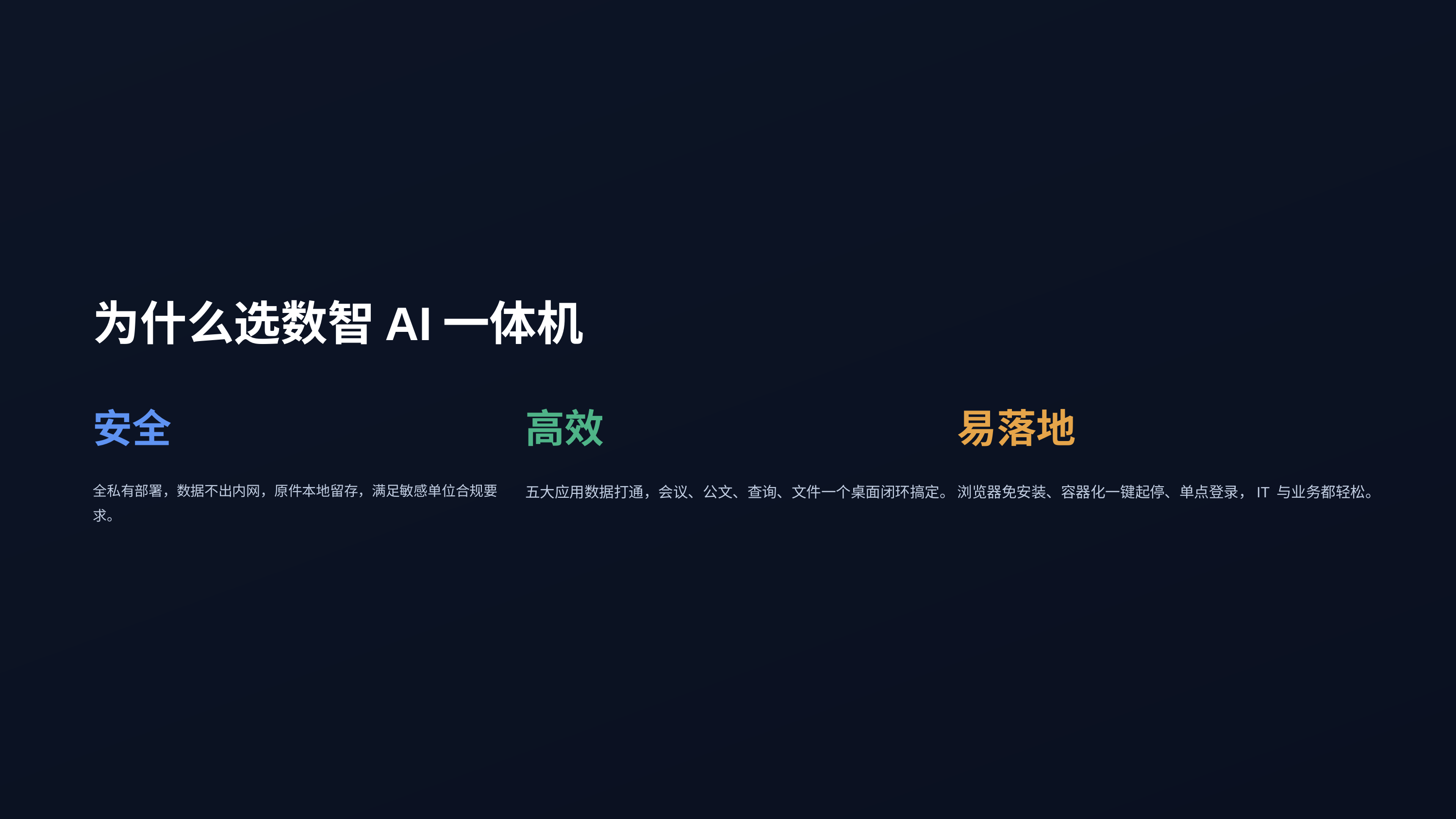

为什么选数智AI一体机
安全
高效
易落地
全私有部署，数据不出内网，原件本地留存，满足敏感单位合规要求。
五大应用数据打通，会议、公文、查询、文件一个桌面闭环搞定。
浏览器免安装、容器化一键起停、单点登录，IT 与业务都轻松。